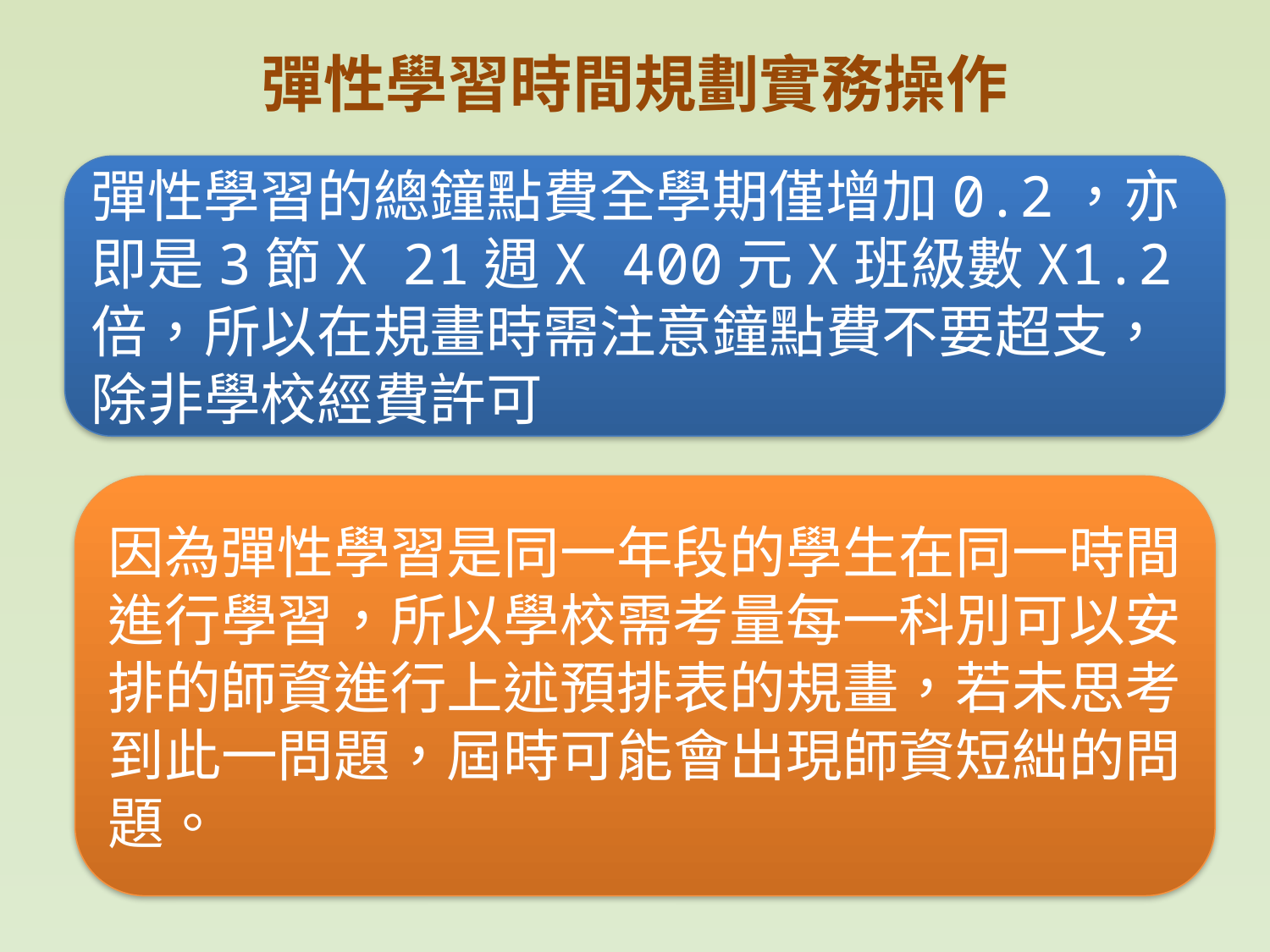

# 彈性學習時間規劃實務操作
彈性學習的總鐘點費全學期僅增加0.2，亦即是3節X 21週X 400元X班級數X1.2倍，所以在規畫時需注意鐘點費不要超支，除非學校經費許可
因為彈性學習是同一年段的學生在同一時間進行學習，所以學校需考量每一科別可以安排的師資進行上述預排表的規畫，若未思考到此一問題，屆時可能會出現師資短絀的問題。